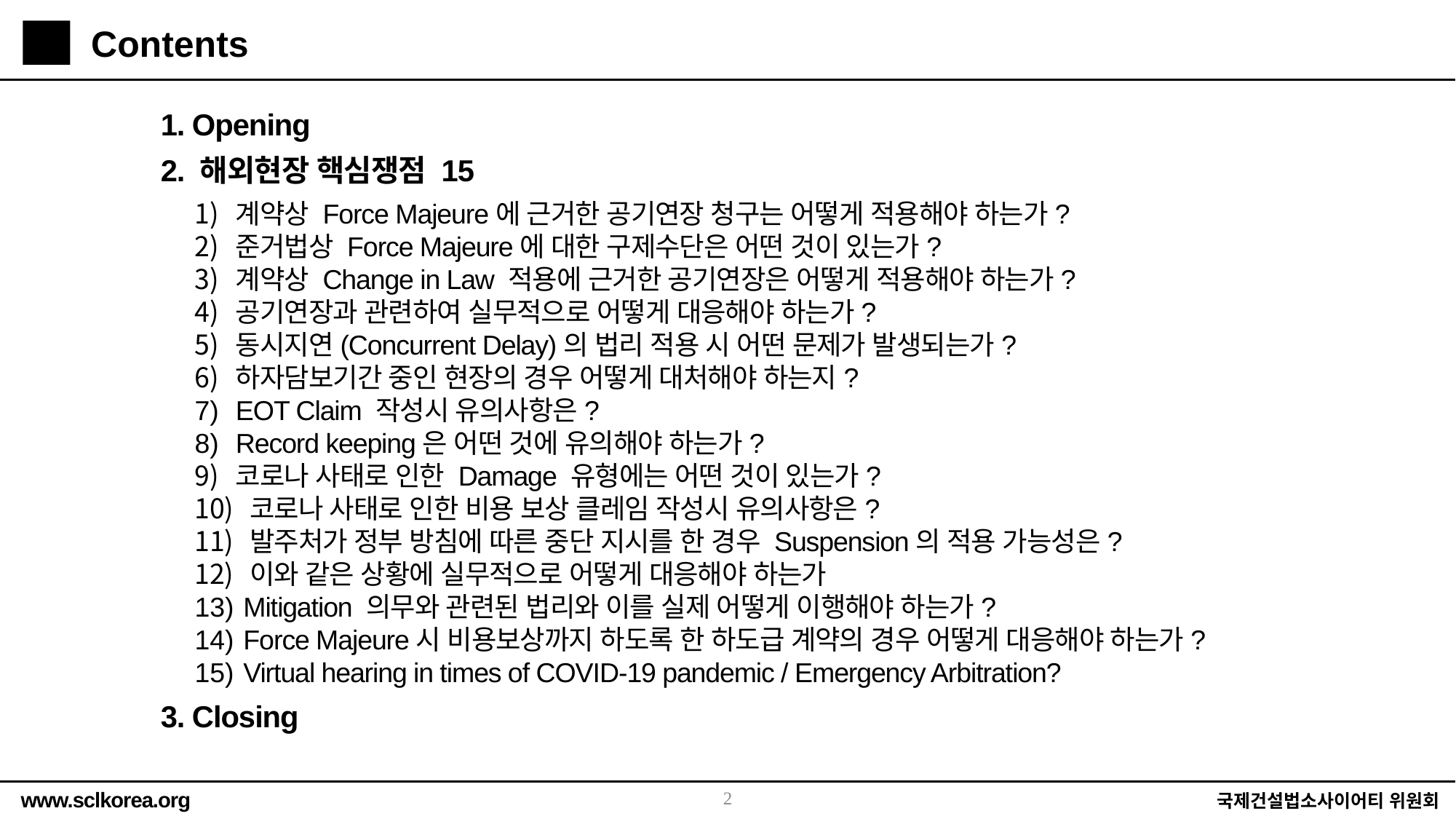

Contents

1. Opening
2. 해외현장 핵심쟁점 15
계약상 Force Majeure에 근거한 공기연장 청구는 어떻게 적용해야 하는가?
준거법상 Force Majeure에 대한 구제수단은 어떤 것이 있는가?
계약상 Change in Law 적용에 근거한 공기연장은 어떻게 적용해야 하는가?
공기연장과 관련하여 실무적으로 어떻게 대응해야 하는가?
동시지연(Concurrent Delay)의 법리 적용 시 어떤 문제가 발생되는가?
하자담보기간 중인 현장의 경우 어떻게 대처해야 하는지?
EOT Claim 작성시 유의사항은?
Record keeping은 어떤 것에 유의해야 하는가?
코로나 사태로 인한 Damage 유형에는 어떤 것이 있는가?
 코로나 사태로 인한 비용 보상 클레임 작성시 유의사항은?
 발주처가 정부 방침에 따른 중단 지시를 한 경우 Suspension의 적용 가능성은?
 이와 같은 상황에 실무적으로 어떻게 대응해야 하는가
 Mitigation 의무와 관련된 법리와 이를 실제 어떻게 이행해야 하는가?
 Force Majeure시 비용보상까지 하도록 한 하도급 계약의 경우 어떻게 대응해야 하는가?
 Virtual hearing in times of COVID-19 pandemic / Emergency Arbitration?
3. Closing
2